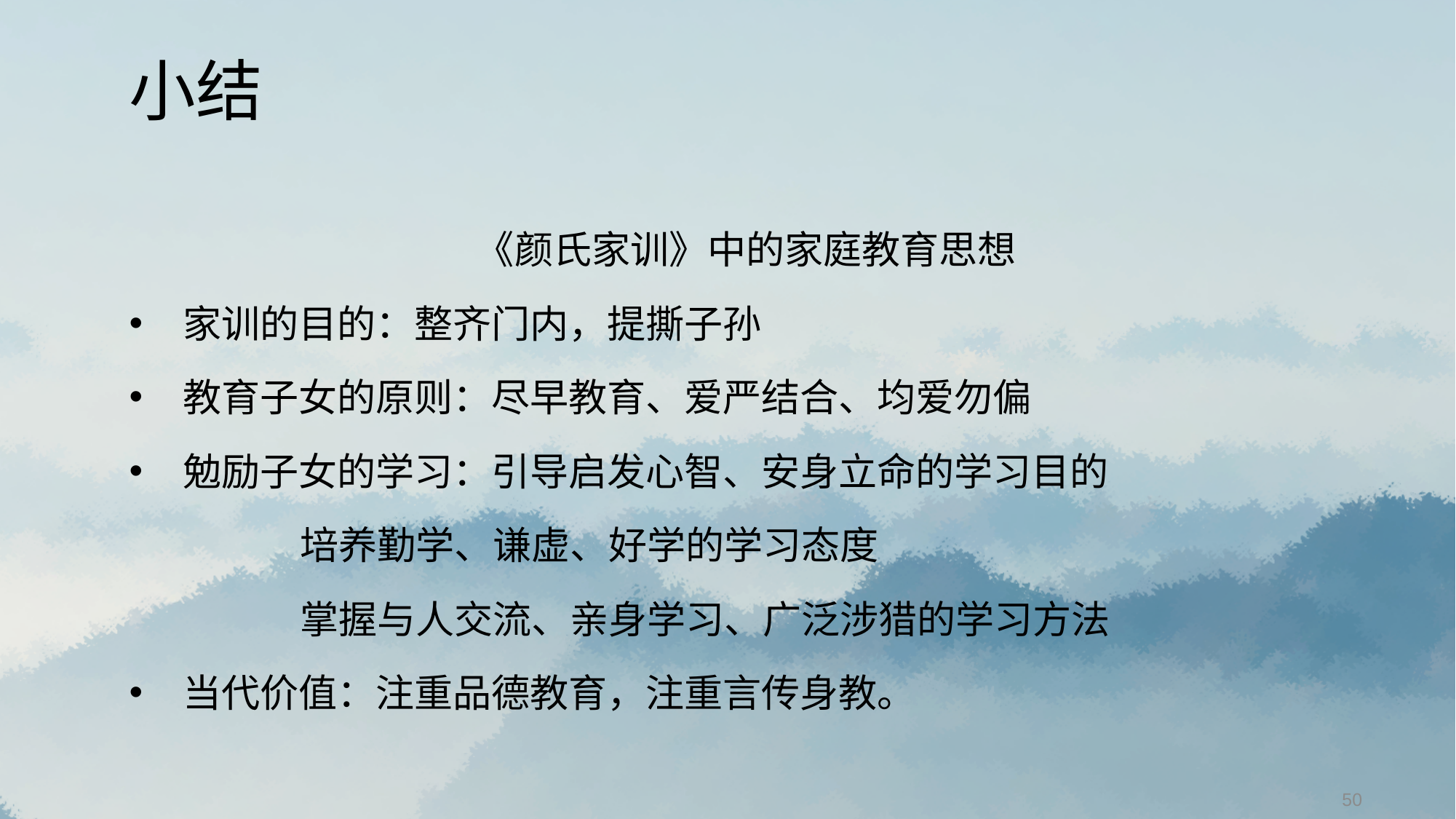

# 小结
《颜氏家训》中的家庭教育思想
家训的目的：整齐门内，提撕子孙
教育子女的原则：尽早教育、爱严结合、均爱勿偏
勉励子女的学习：引导启发心智、安身立命的学习目的
                   培养勤学、谦虚、好学的学习态度
                   掌握与人交流、亲身学习、广泛涉猎的学习方法
当代价值：注重品德教育，注重言传身教。